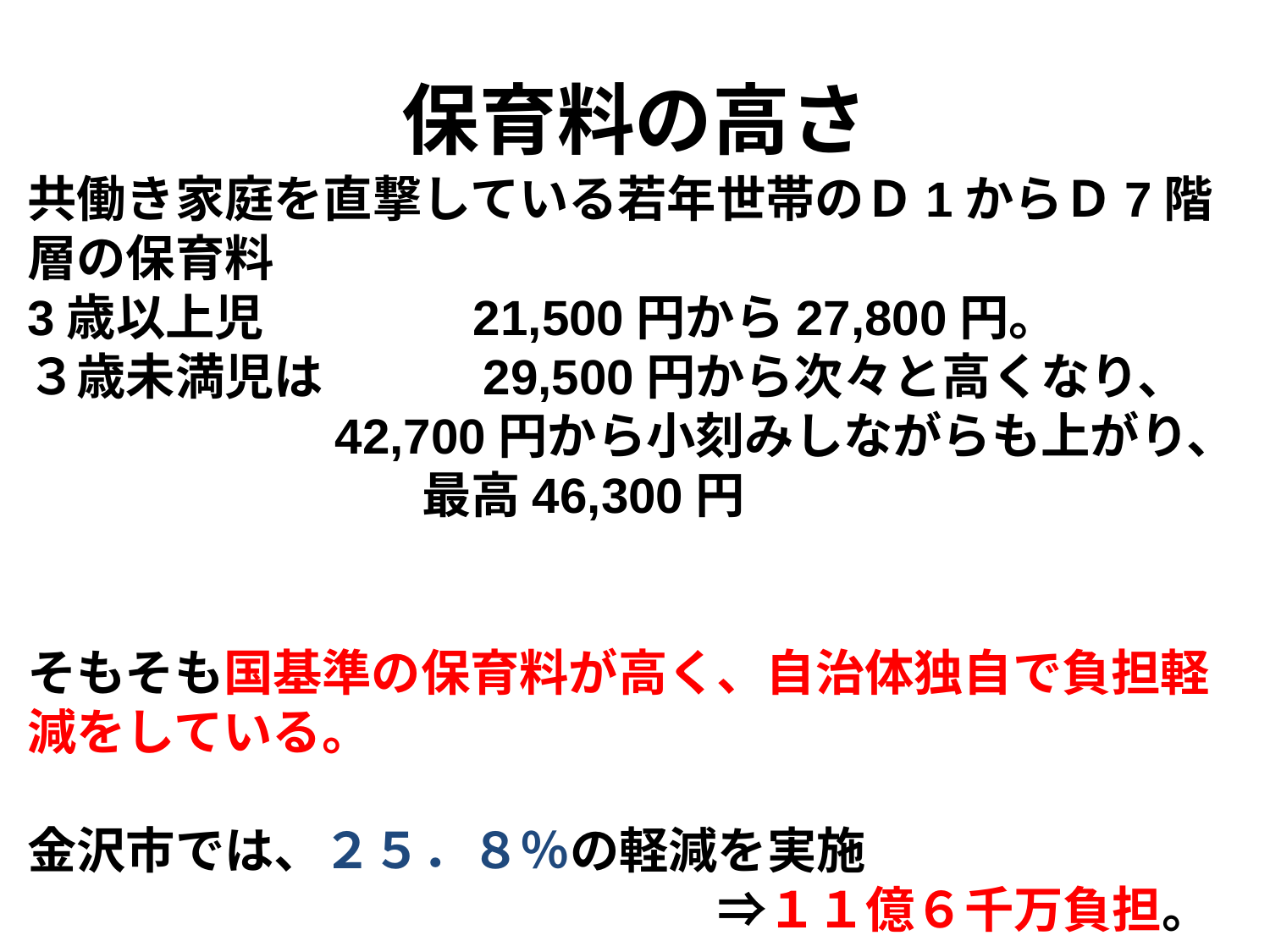

# 保育料の高さ
共働き家庭を直撃している若年世帯のＤ1からＤ7階層の保育料
3歳以上児　　　　21,500円から27,800円。
３歳未満児は　　　29,500円から次々と高くなり、
　　　　　　42,700円から小刻みしながらも上がり、
　　　　　　　　最高46,300円

そもそも国基準の保育料が高く、自治体独自で負担軽減をしている。

金沢市では、２５．８％の軽減を実施
　　　　　　　　　　　　　　⇒１１億６千万負担。